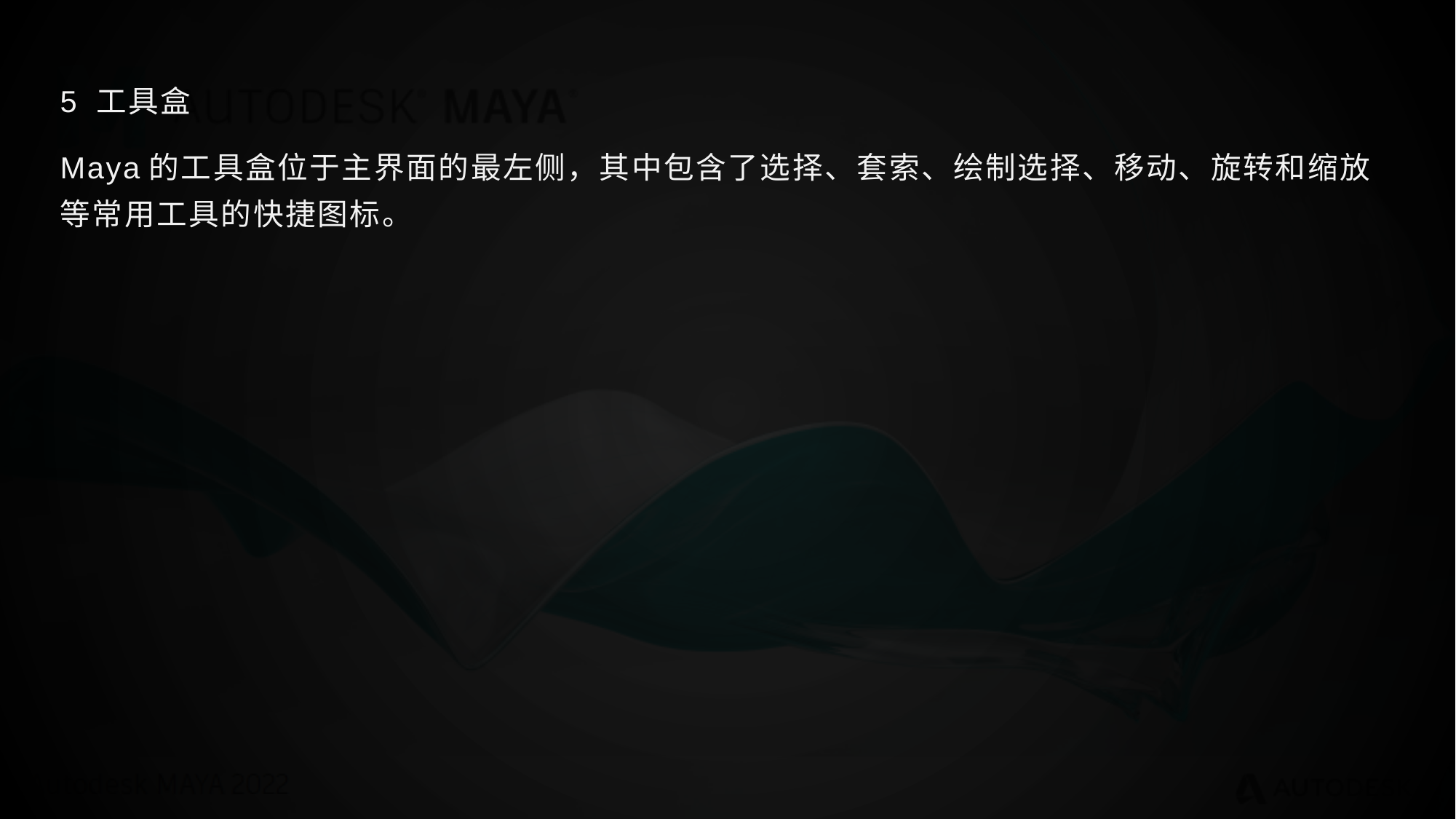

5 工具盒
Maya的工具盒位于主界面的最左侧，其中包含了选择、套索、绘制选择、移动、旋转和缩放等常用工具的快捷图标。